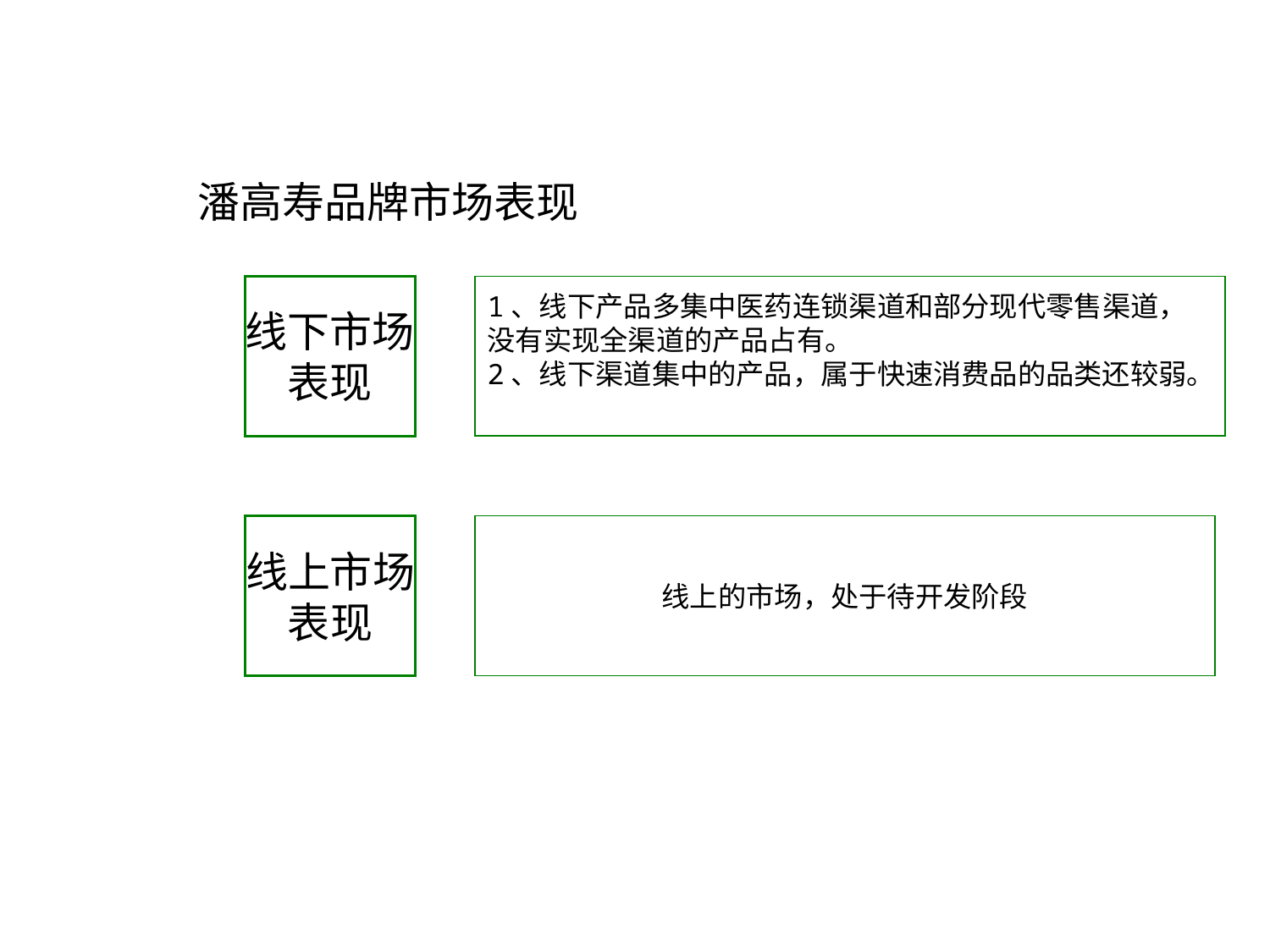

潘高寿品牌市场表现
线下市场
表现
1、线下产品多集中医药连锁渠道和部分现代零售渠道，
没有实现全渠道的产品占有。
2、线下渠道集中的产品，属于快速消费品的品类还较弱。

线上市场
表现
线上的市场，处于待开发阶段